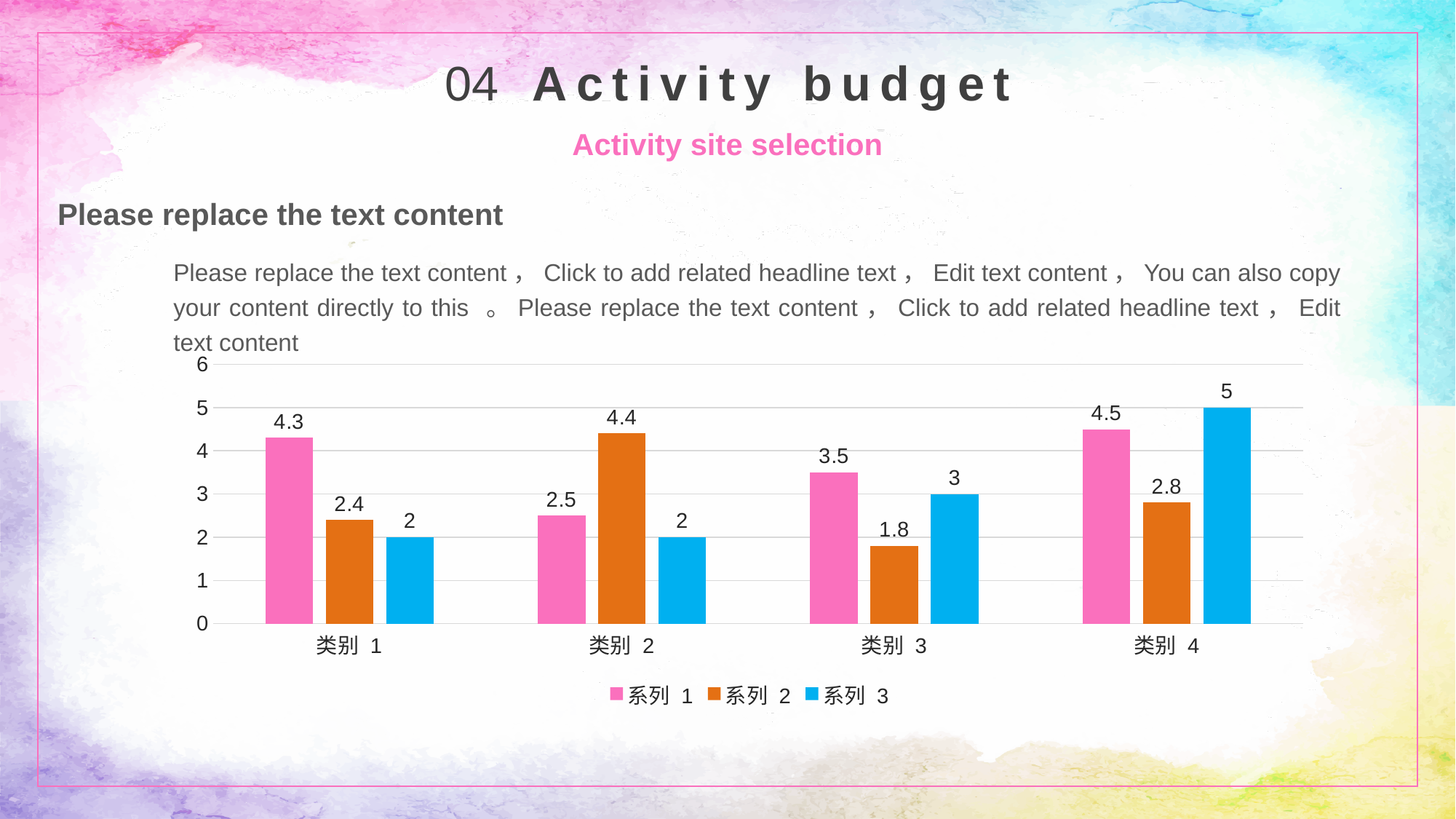

04  Activity budget
Activity site selection
Please replace the text content
Please replace the text content，Click to add related headline text，Edit text content，You can also copy your content directly to this 。Please replace the text content，Click to add related headline text，Edit text content

### Chart

| Category | 系列 1 | 系列 2 | 系列 3 |
|---|---|---|---|
| 类别 1 | 4.3 | 2.4 | 2.0 |
| 类别 2 | 2.5 | 4.4 | 2.0 |
| 类别 3 | 3.5 | 1.8 | 3.0 |
| 类别 4 | 4.5 | 2.8 | 5.0 |